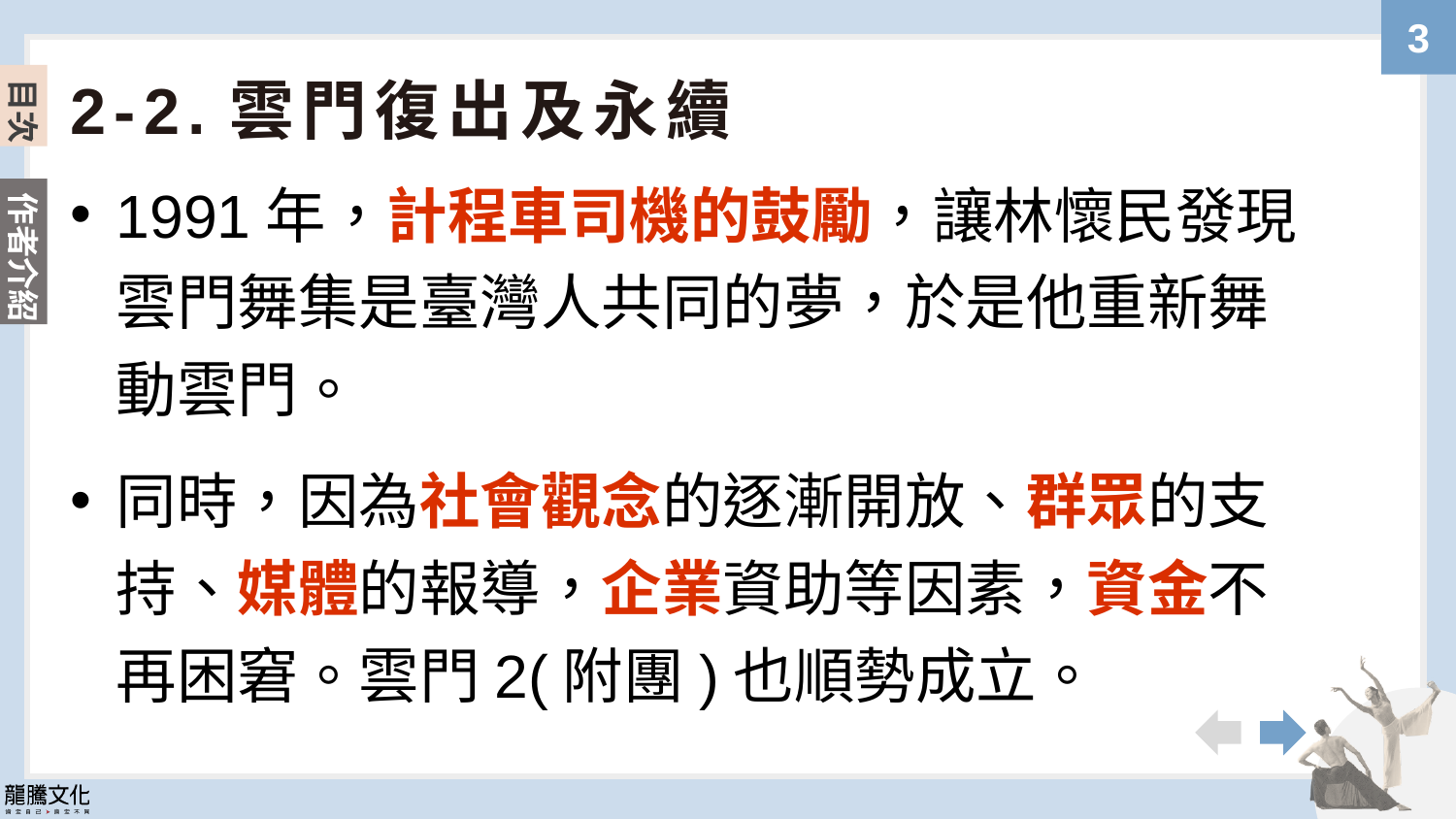

2-2.雲門復出及永續
1991年，計程車司機的鼓勵，讓林懷民發現雲門舞集是臺灣人共同的夢，於是他重新舞動雲門。
同時，因為社會觀念的逐漸開放、群眾的支持、媒體的報導，企業資助等因素，資金不再困窘。雲門2(附團)也順勢成立。